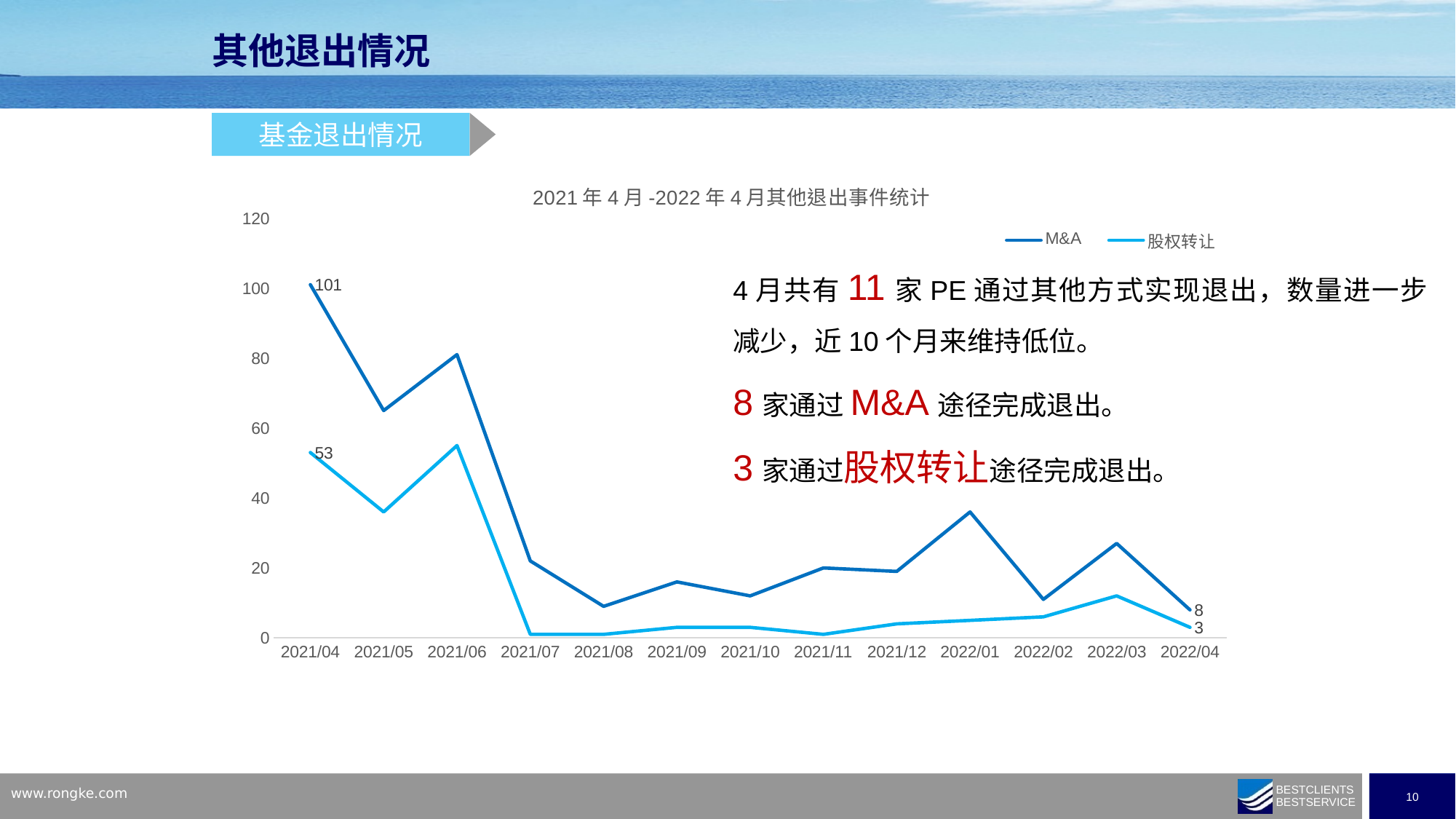

其他退出情况
基金退出情况

### Chart: 2021年4月-2022年4月其他退出事件统计

| Category | M&A | 股权转让 |
|---|---|---|
| 44287 | 101.0 | 53.0 |
| 44317 | 65.0 | 36.0 |
| 44348 | 81.0 | 55.0 |
| 44378 | 22.0 | 1.0 |
| 44409 | 9.0 | 1.0 |
| 44469 | 16.0 | 3.0 |
| 44500 | 12.0 | 3.0 |
| 44530 | 20.0 | 1.0 |
| 44561 | 19.0 | 4.0 |
| 44592 | 36.0 | 5.0 |
| 44593 | 11.0 | 6.0 |
| 44621 | 27.0 | 12.0 |
| 44652 | 8.0 | 3.0 |
4月共有11家PE通过其他方式实现退出，数量进一步减少，近10个月来维持低位。
8家通过M&A途径完成退出。
3家通过股权转让途径完成退出。